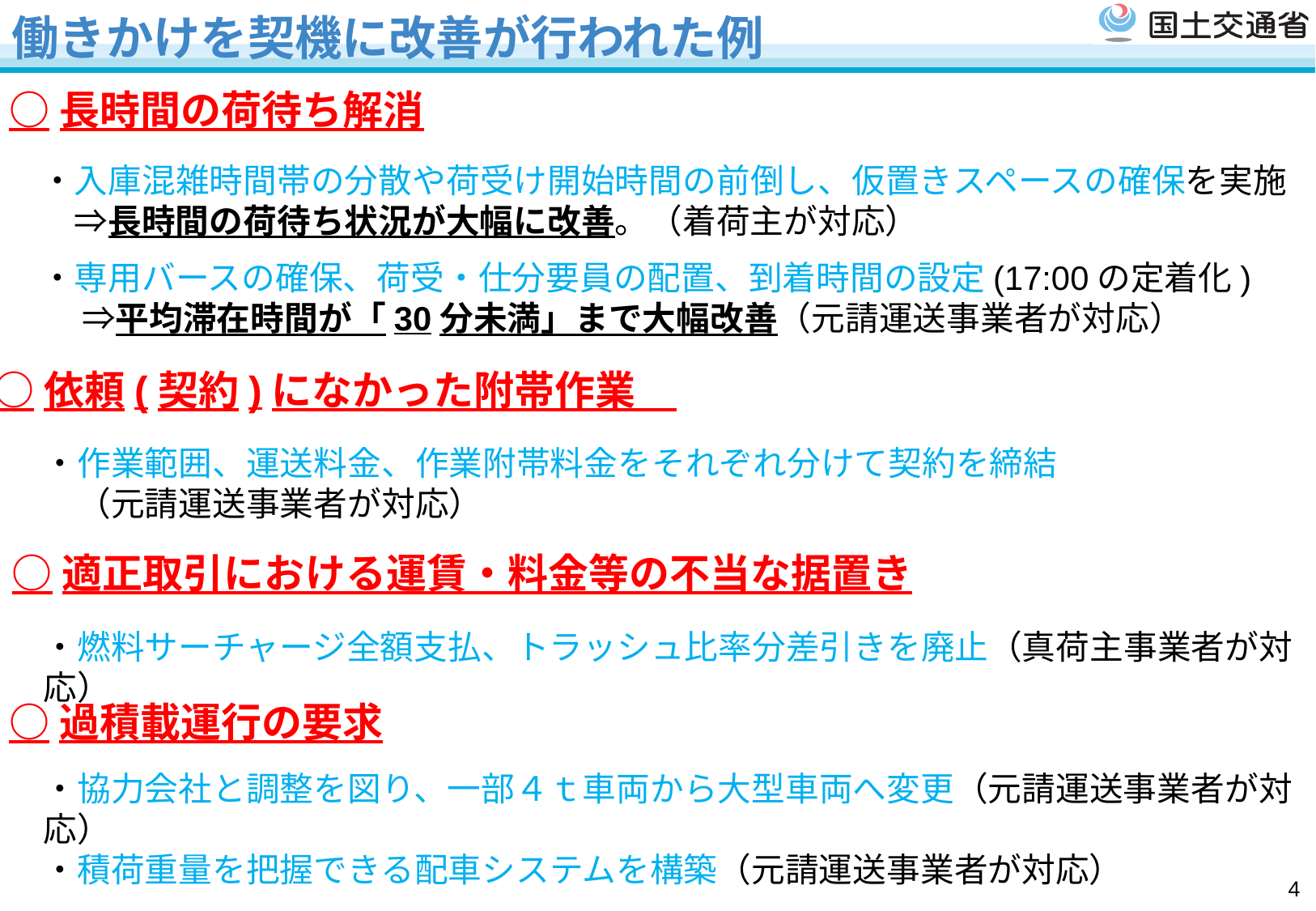

働きかけを契機に改善が行われた例
○長時間の荷待ち解消
・入庫混雑時間帯の分散や荷受け開始時間の前倒し、仮置きスペースの確保を実施
　⇒長時間の荷待ち状況が大幅に改善。（着荷主が対応）
・専用バースの確保、荷受・仕分要員の配置、到着時間の設定(17:00の定着化)
　 ⇒平均滞在時間が「30分未満」まで大幅改善（元請運送事業者が対応）
○依頼(契約)になかった附帯作業
・作業範囲、運送料金、作業附帯料金をそれぞれ分けて契約を締結
　（元請運送事業者が対応）
○適正取引における運賃・料金等の不当な据置き
・燃料サーチャージ全額支払、トラッシュ比率分差引きを廃止（真荷主事業者が対応）
○過積載運行の要求
・協力会社と調整を図り、一部４ｔ車両から大型車両へ変更（元請運送事業者が対応）
・積荷重量を把握できる配車システムを構築（元請運送事業者が対応）

4